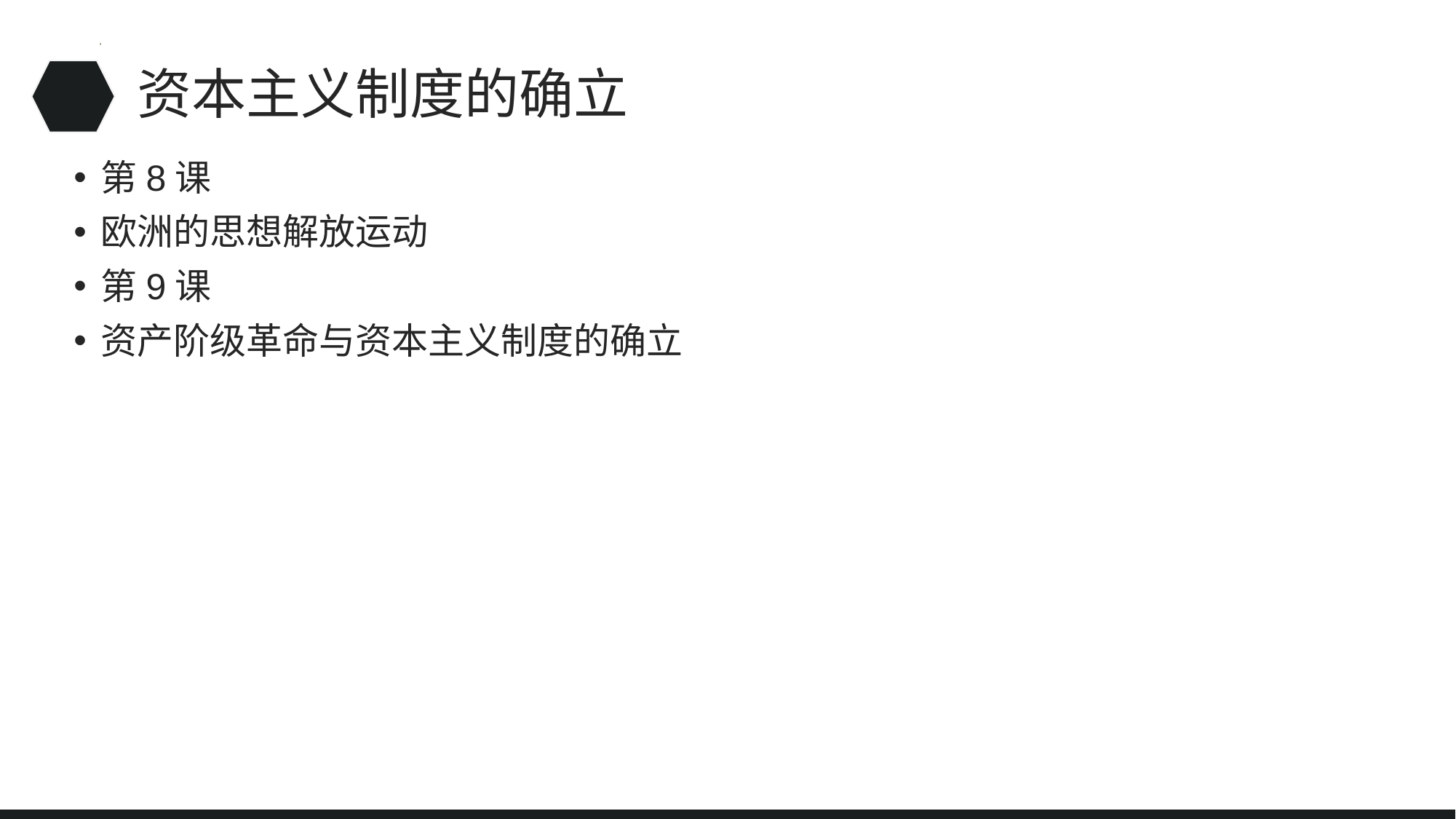

# 资本主义制度的确立
第8课
欧洲的思想解放运动
第9课
资产阶级革命与资本主义制度的确立